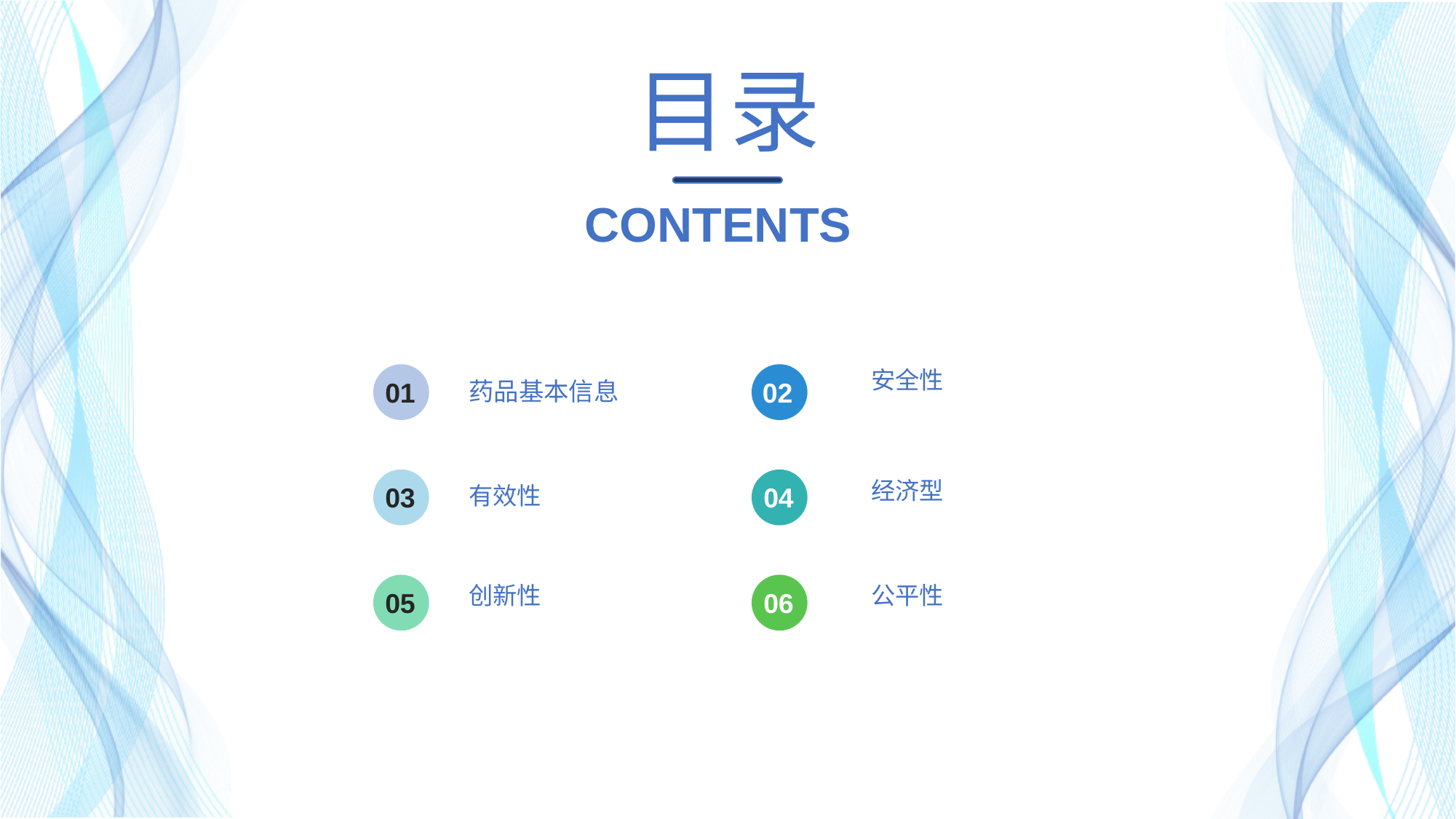

目录
CONTENTS
安全性

01

02
药品基本信息

03

04
经济型
有效性

05
创新性

06
公平性